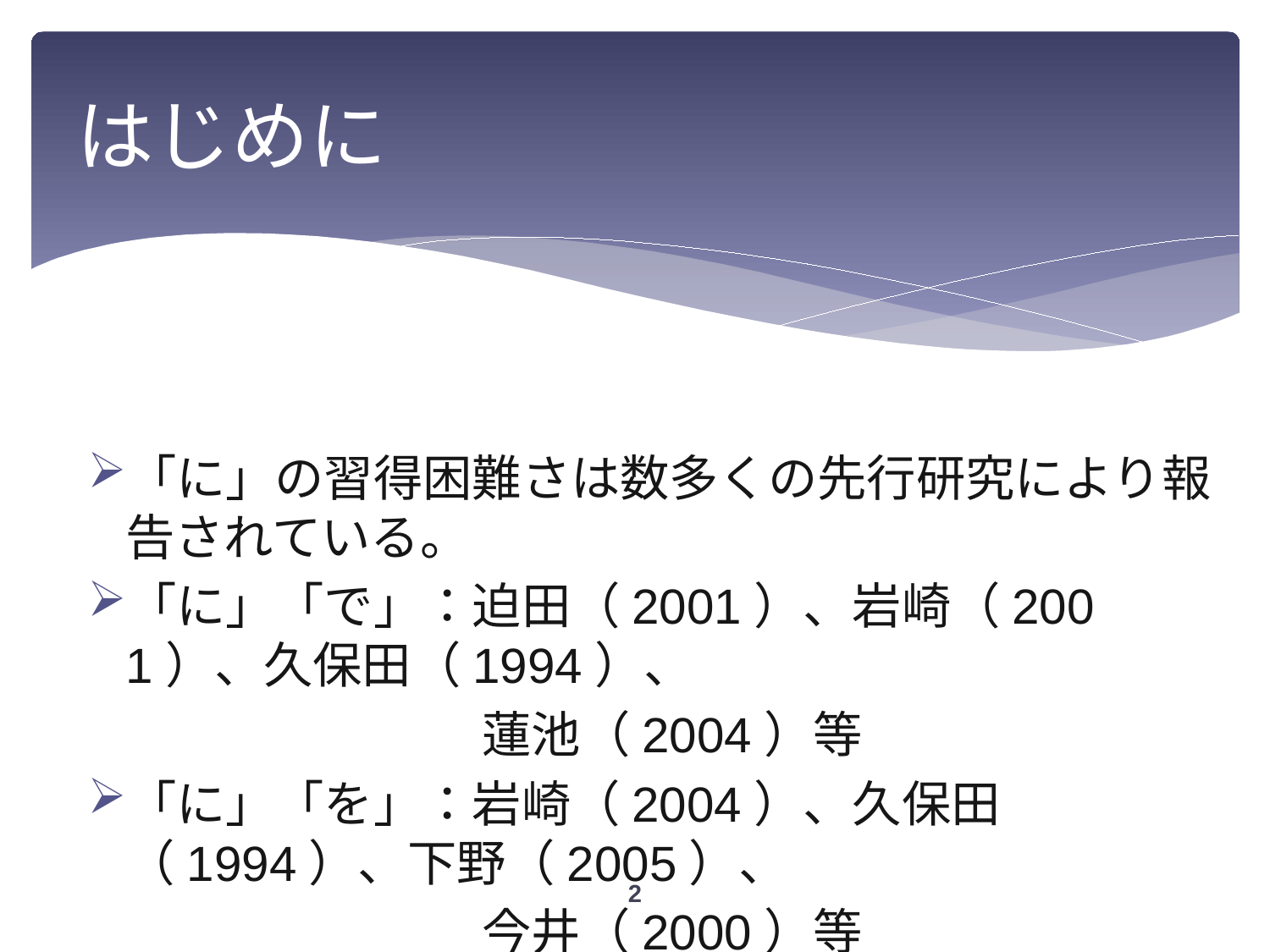

# はじめに

「に」の習得困難さは数多くの先行研究により報告されている。
「に」「で」：迫田（2001）、岩崎（2001）、久保田（1994）、
　　　　　　　　蓮池（2004）等
「に」「を」：岩崎（2004）、久保田（1994）、下野（2005）、
　　　　　　　　今井（2000）等

2